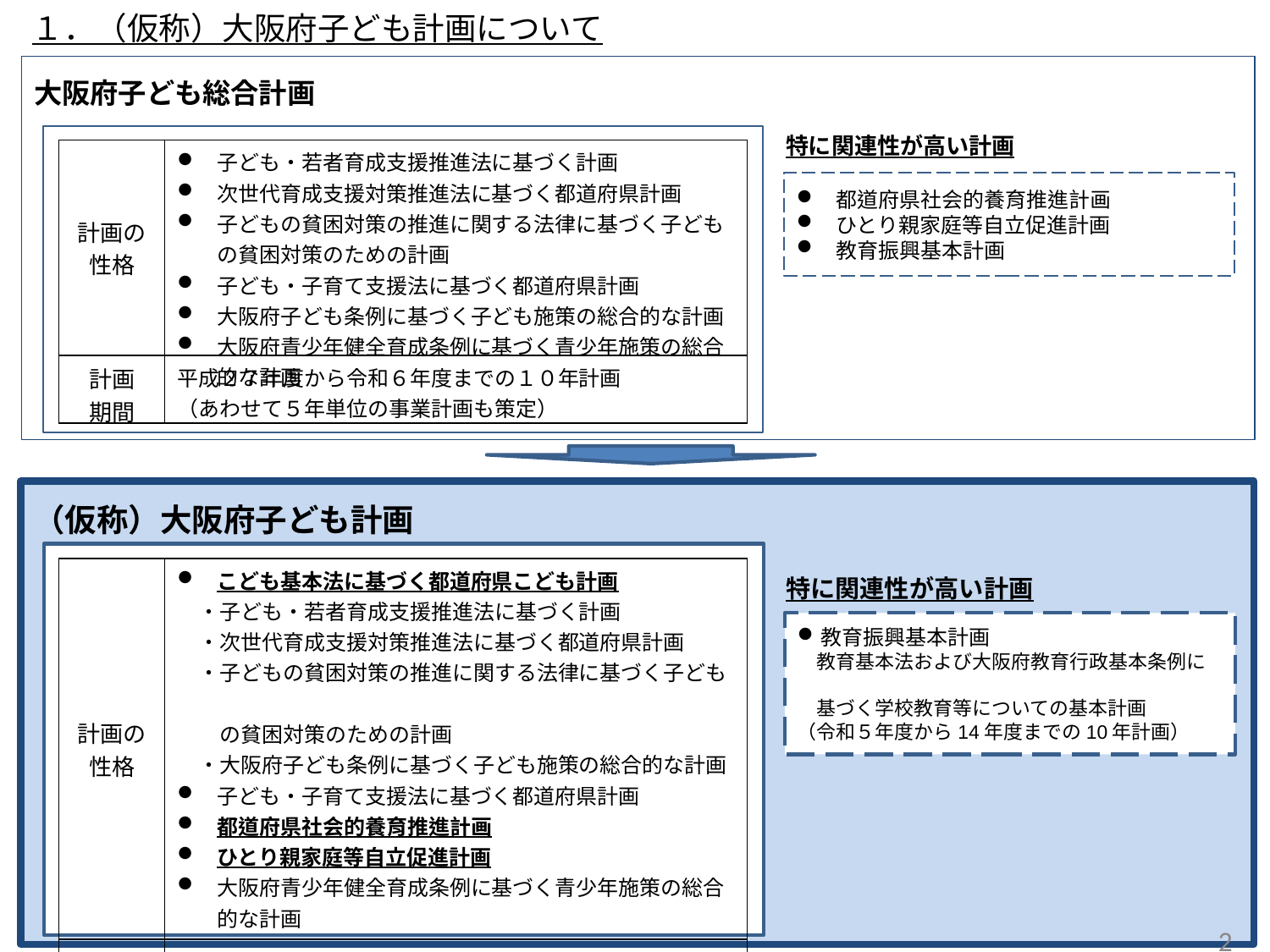

# １．（仮称）大阪府子ども計画について

大阪府子ども総合計画

特に関連性が高い計画

| 計画の性格 | 子ども・若者育成支援推進法に基づく計画 次世代育成支援対策推進法に基づく都道府県計画 子どもの貧困対策の推進に関する法律に基づく子どもの貧困対策のための計画 子ども・子育て支援法に基づく都道府県計画 大阪府子ども条例に基づく子ども施策の総合的な計画 大阪府青少年健全育成条例に基づく青少年施策の総合的な計画 |
| --- | --- |
| 計画 期間 | 平成２７年度から令和６年度までの１０年計画 （あわせて５年単位の事業計画も策定） |
都道府県社会的養育推進計画
ひとり親家庭等自立促進計画
教育振興基本計画

（仮称）大阪府子ども計画

| 計画の性格 | こども基本法に基づく都道府県こども計画 　・子ども・若者育成支援推進法に基づく計画 　・次世代育成支援対策推進法に基づく都道府県計画 　・子どもの貧困対策の推進に関する法律に基づく子ども　　 　　の貧困対策のための計画 　・大阪府子ども条例に基づく子ども施策の総合的な計画 子ども・子育て支援法に基づく都道府県計画 都道府県社会的養育推進計画 ひとり親家庭等自立促進計画 大阪府青少年健全育成条例に基づく青少年施策の総合的な計画 |
| --- | --- |
| 計画 期間 | 令和７年度から１６年度までの１０年計画 （あわせて５年単位の事業計画も策定） |
特に関連性が高い計画
教育振興基本計画
　教育基本法および大阪府教育行政基本条例に
　基づく学校教育等についての基本計画
（令和５年度から14年度までの10年計画）
2